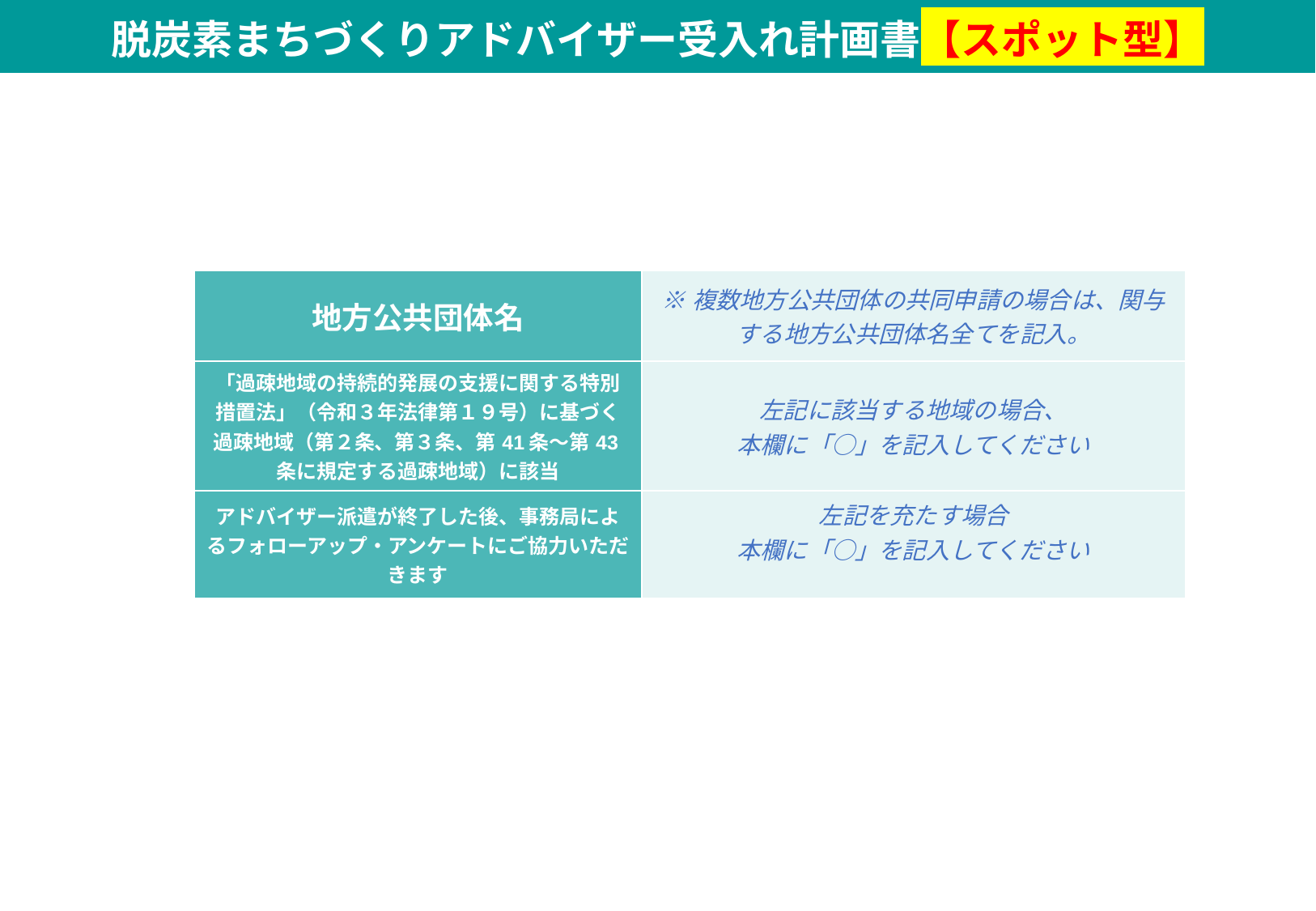

脱炭素まちづくりアドバイザー受入れ計画書【スポット型】
| 地方公共団体名 | ※複数地方公共団体の共同申請の場合は、関与する地方公共団体名全てを記入。 |
| --- | --- |
| 「過疎地域の持続的発展の支援に関する特別措置法」（令和３年法律第１９号）に基づく過疎地域（第２条、第３条、第41条～第43条に規定する過疎地域）に該当 | 左記に該当する地域の場合、 本欄に「○」を記入してください |
| アドバイザー派遣が終了した後、事務局によるフォローアップ・アンケートにご協力いただきます | 左記を充たす場合 本欄に「○」を記入してください |